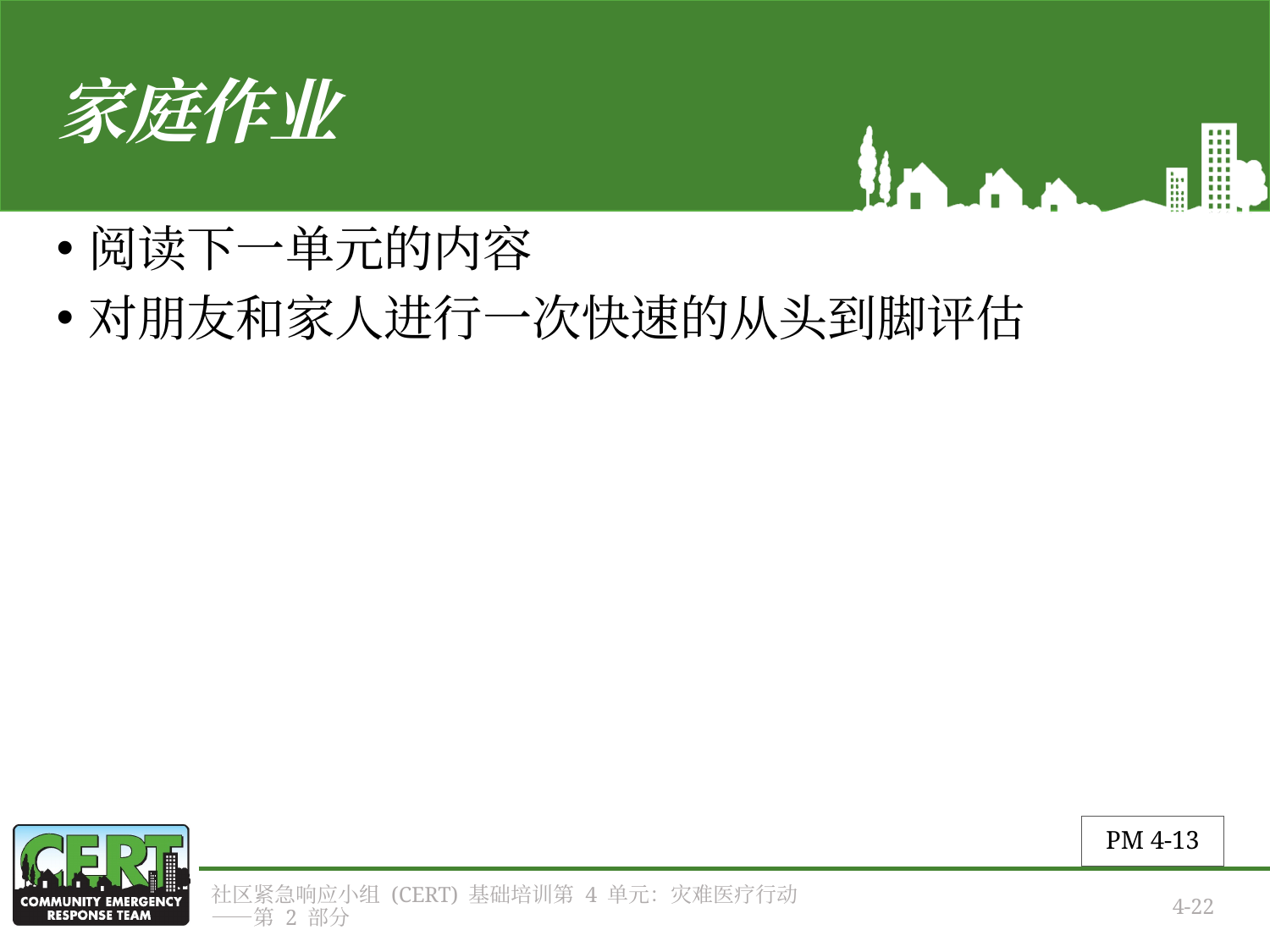

# 家庭作业
阅读下一单元的内容
对朋友和家人进行一次快速的从头到脚评估
PM 4-13
社区紧急响应小组 (CERT) 基础培训第 4 单元：灾难医疗行动——第 2 部分
4-22